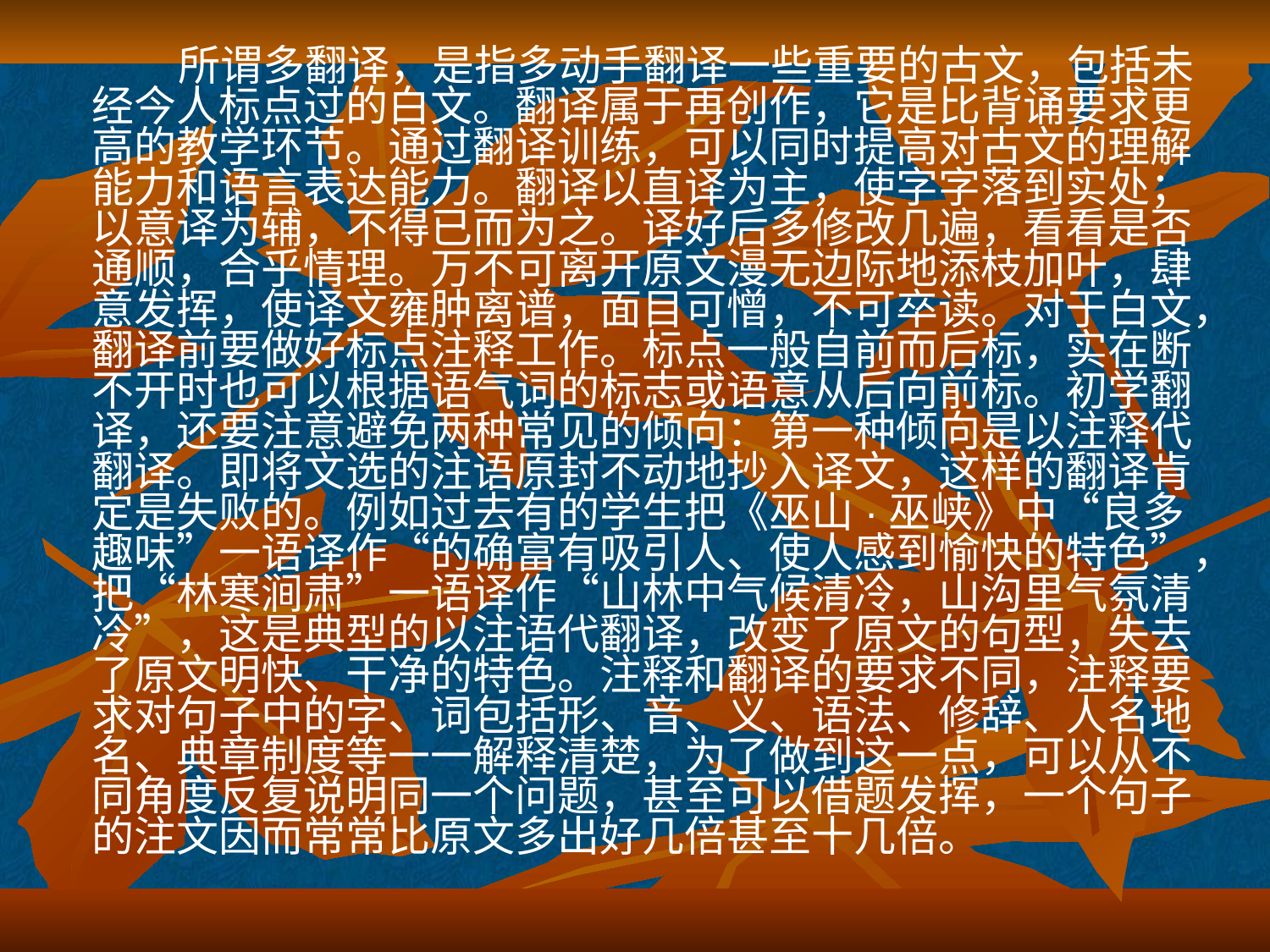

所谓多翻译，是指多动手翻译一些重要的古文，包括未经今人标点过的白文。翻译属于再创作，它是比背诵要求更高的教学环节。通过翻译训练，可以同时提高对古文的理解能力和语言表达能力。翻译以直译为主，使字字落到实处；以意译为辅，不得已而为之。译好后多修改几遍，看看是否通顺，合乎情理。万不可离开原文漫无边际地添枝加叶，肆意发挥，使译文雍肿离谱，面目可憎，不可卒读。对于白文，翻译前要做好标点注释工作。标点一般自前而后标，实在断不开时也可以根据语气词的标志或语意从后向前标。初学翻译，还要注意避免两种常见的倾向：第一种倾向是以注释代翻译。即将文选的注语原封不动地抄入译文，这样的翻译肯定是失败的。例如过去有的学生把《巫山·巫峡》中“良多趣味”一语译作“的确富有吸引人、使人感到愉快的特色”，把“林寒涧肃”一语译作“山林中气候清冷，山沟里气氛清冷”，这是典型的以注语代翻译，改变了原文的句型，失去了原文明快、干净的特色。注释和翻译的要求不同，注释要求对句子中的字、词包括形、音、义、语法、修辞、人名地名、典章制度等一一解释清楚，为了做到这一点，可以从不同角度反复说明同一个问题，甚至可以借题发挥，一个句子的注文因而常常比原文多出好几倍甚至十几倍。